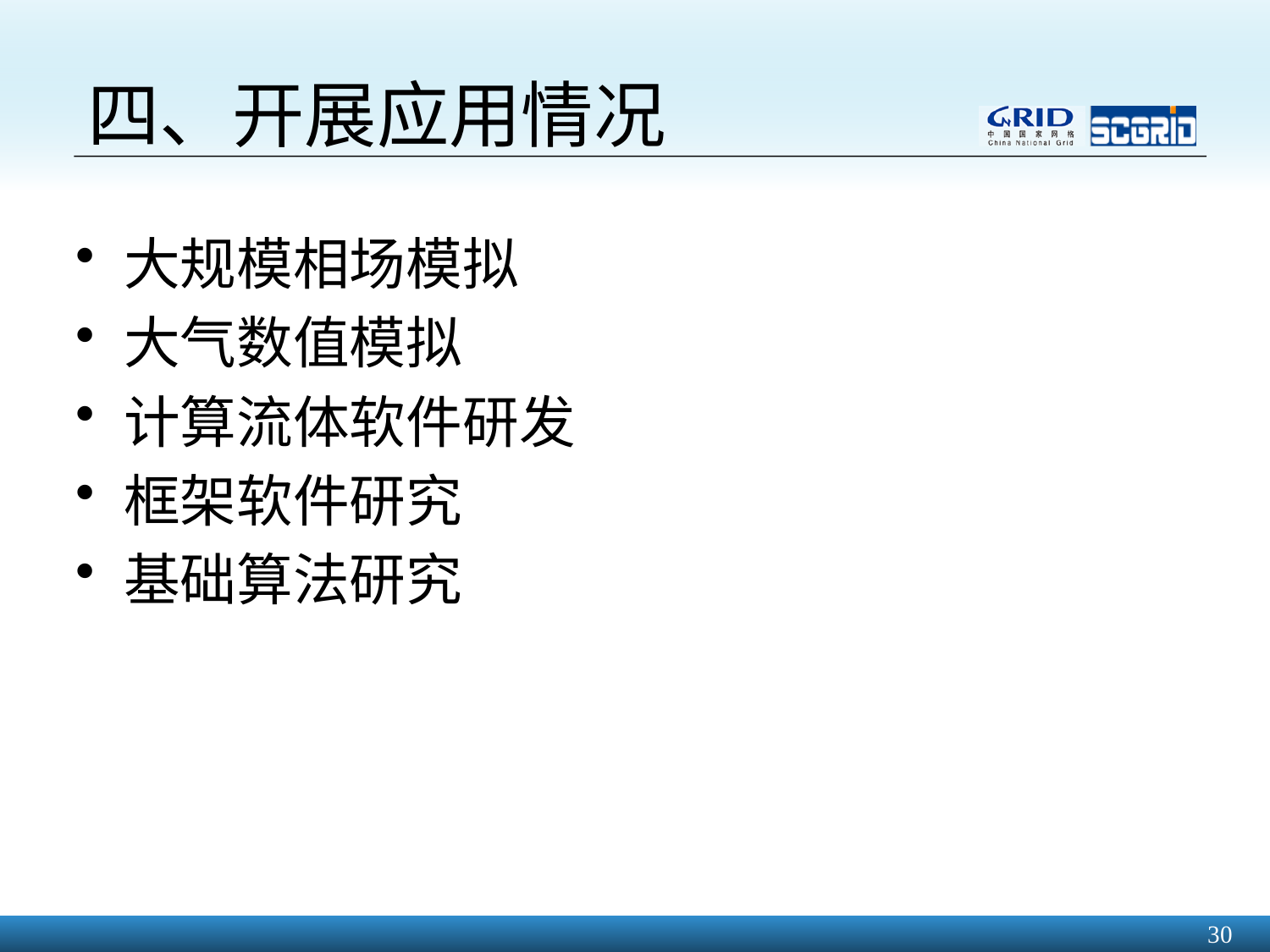

# 四、开展应用情况
大规模相场模拟
大气数值模拟
计算流体软件研发
框架软件研究
基础算法研究